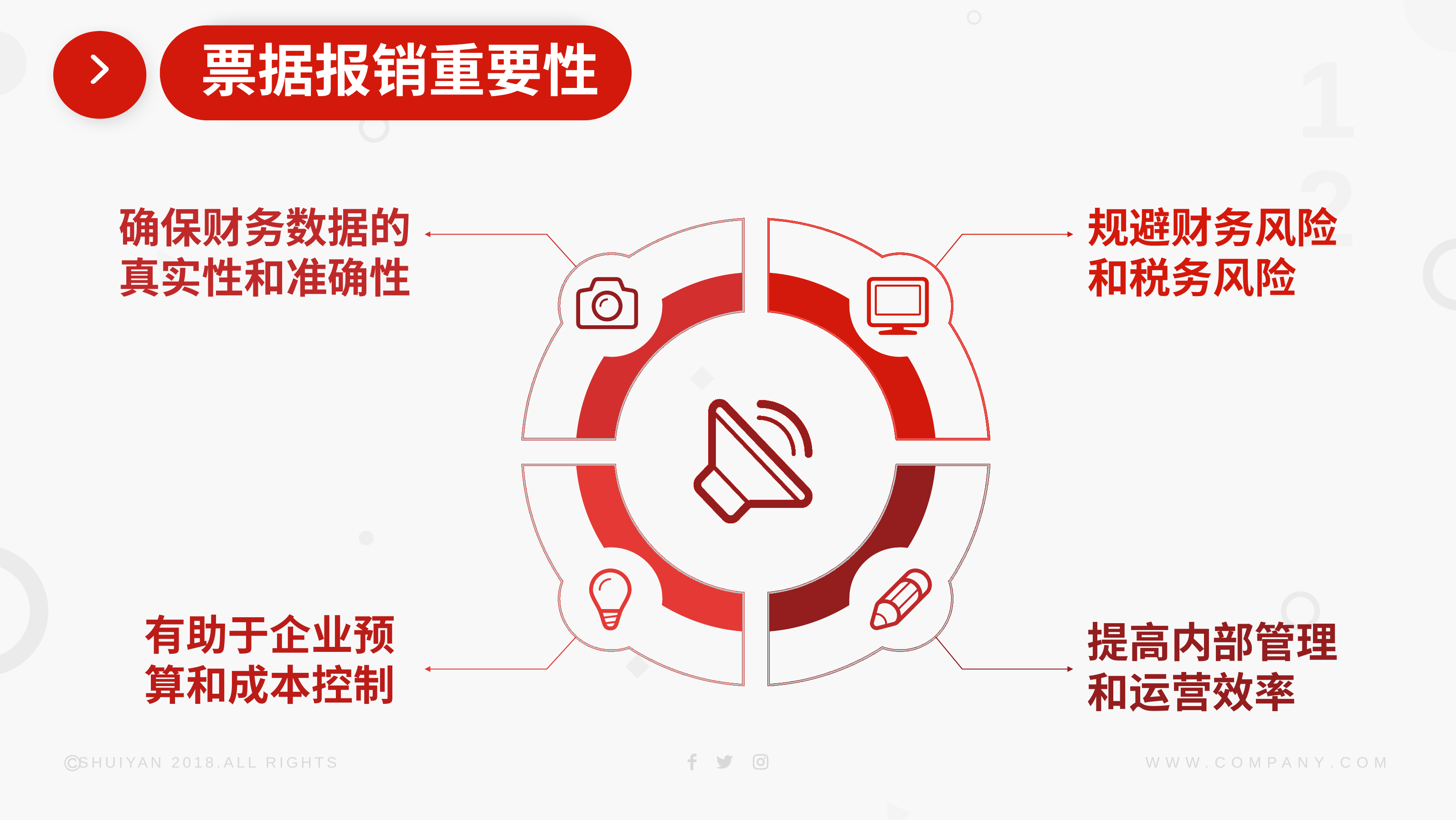

票据报销重要性
e7d195523061f1c08d347f6bf0421bdacd46f3c1815d51b81E1CE79090F8942429A56C6AE2B3163BABA1A3FCE285BEC4FF43A5085572A94AD2C0A17AE448F24FA68DD62479D8C0666FEB6710638384D2F47D54AD7F2B38C31C3B99B76A89660301726A9D05E3076D994655C875AFB6398CC990E92458F1723353D8B77001E359D0255144837ABB732F92F6F6B54F9D7E
确保财务数据的真实性和准确性
规避财务风险
和税务风险

有助于企业预算和成本控制
提高内部管理和运营效率